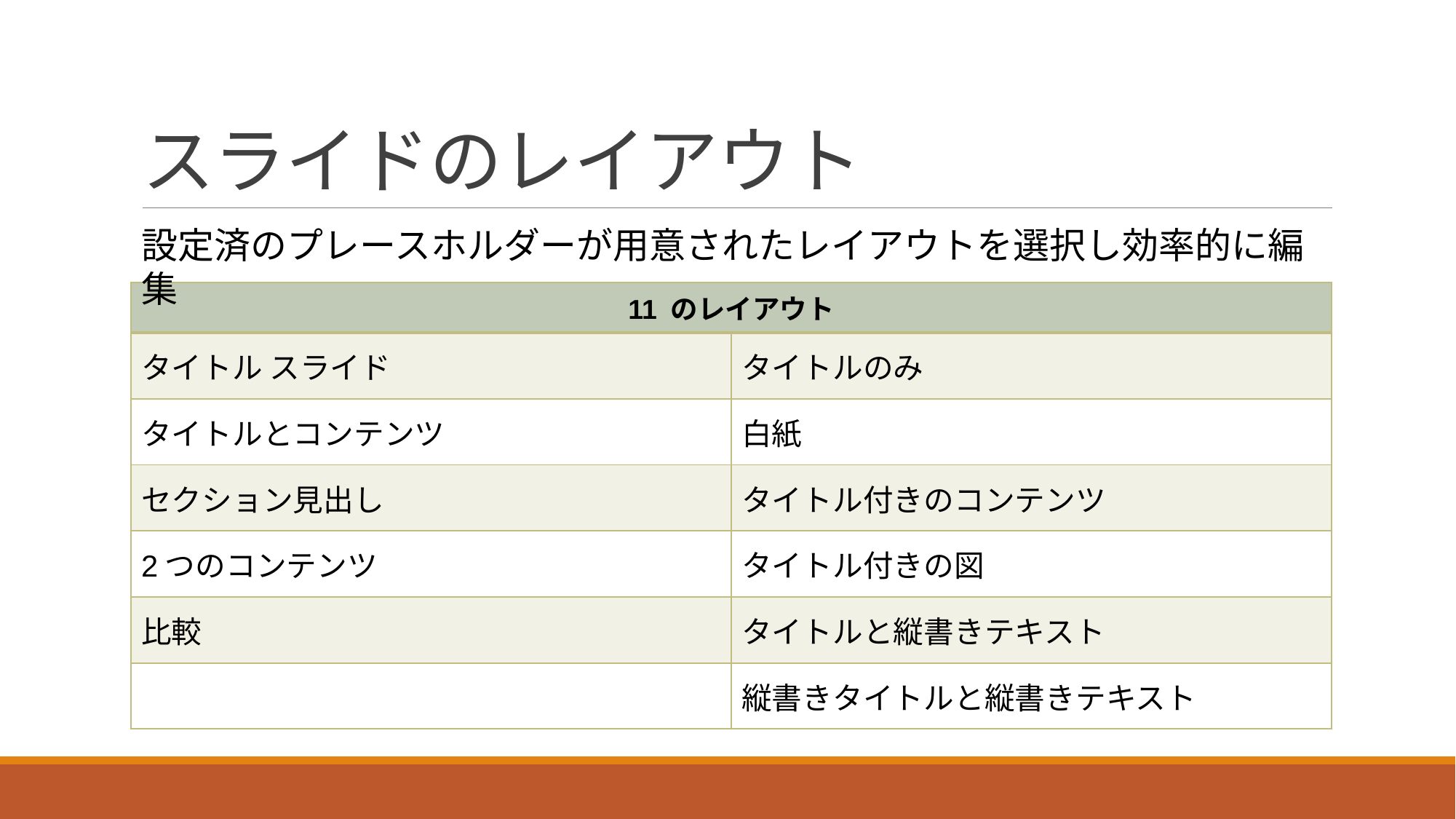

# スライドのレイアウト
設定済のプレースホルダーが用意されたレイアウトを選択し効率的に編集
| 11 のレイアウト |  |
| --- | --- |
| タイトル スライド | タイトルのみ |
| タイトルとコンテンツ | 白紙 |
| セクション見出し | タイトル付きのコンテンツ |
| 2つのコンテンツ | タイトル付きの図 |
| 比較 | タイトルと縦書きテキスト |
|  | 縦書きタイトルと縦書きテキスト |